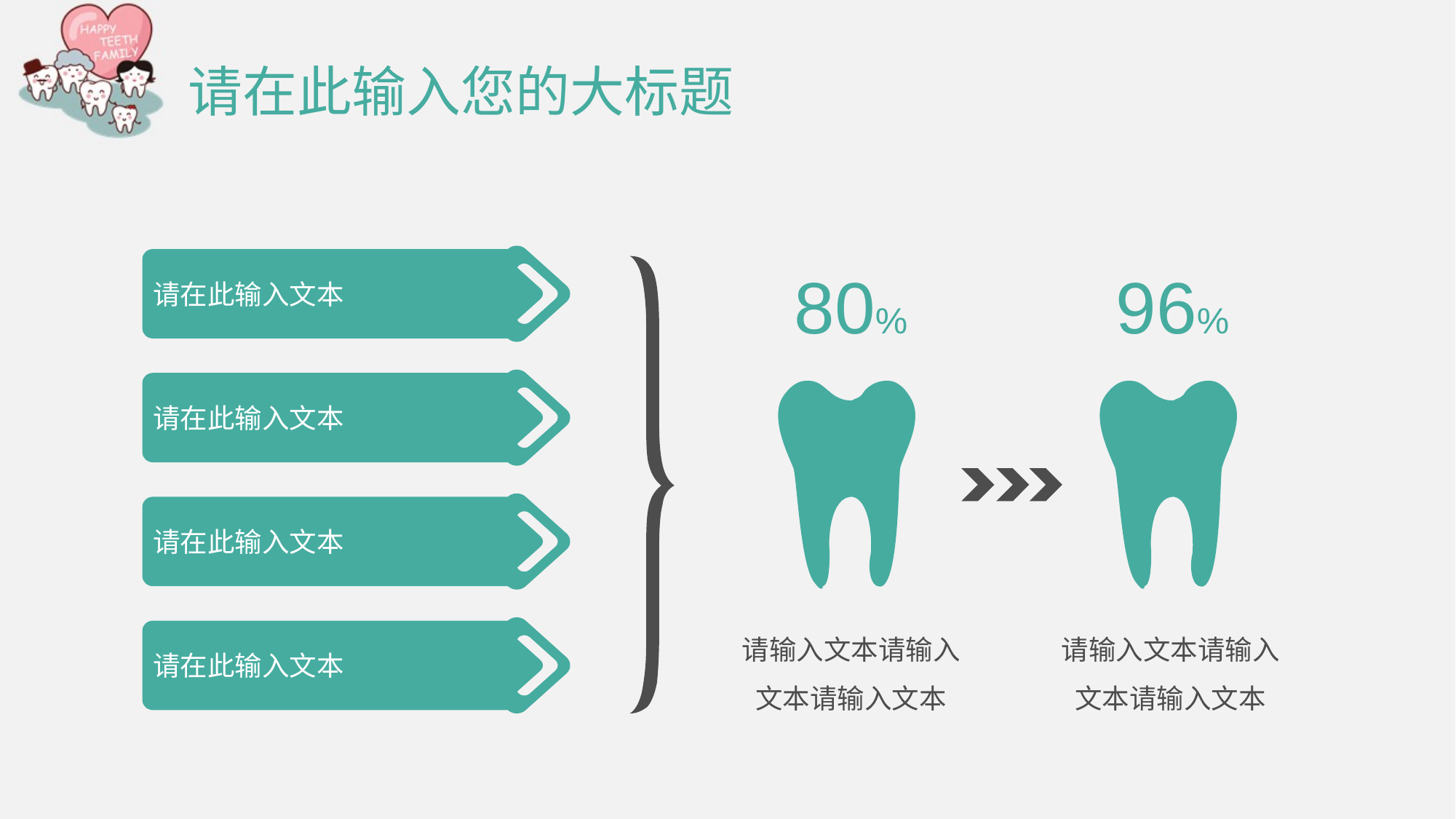

# 请在此输入您的大标题
请在此输入文本

80%
96%
请在此输入文本

请在此输入文本
请输入文本请输入文本请输入文本
请输入文本请输入文本请输入文本
请在此输入文本